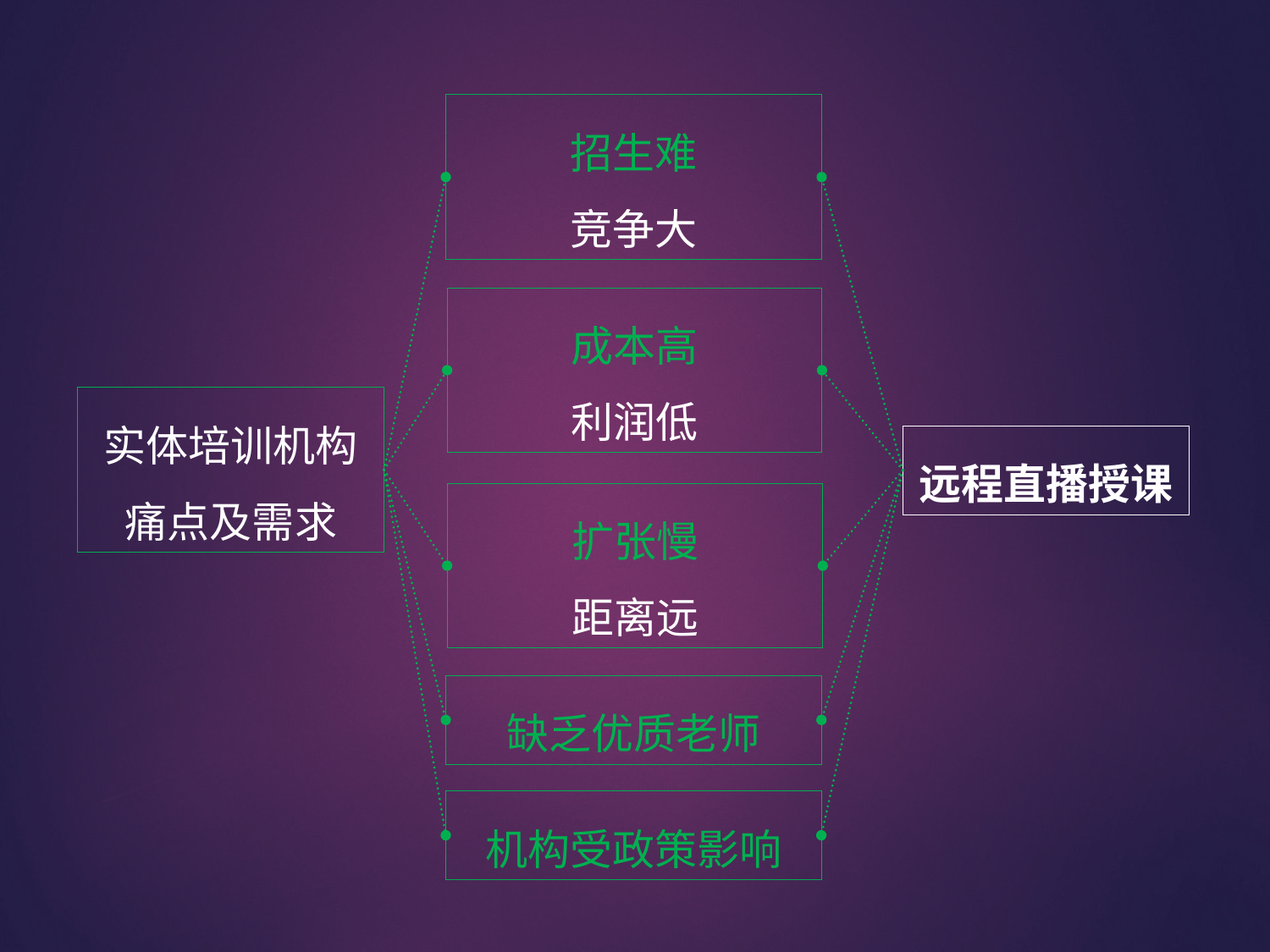

招生难
竞争大
成本高
利润低
实体培训机构
痛点及需求
远程直播授课
扩张慢
距离远
缺乏优质老师
机构受政策影响